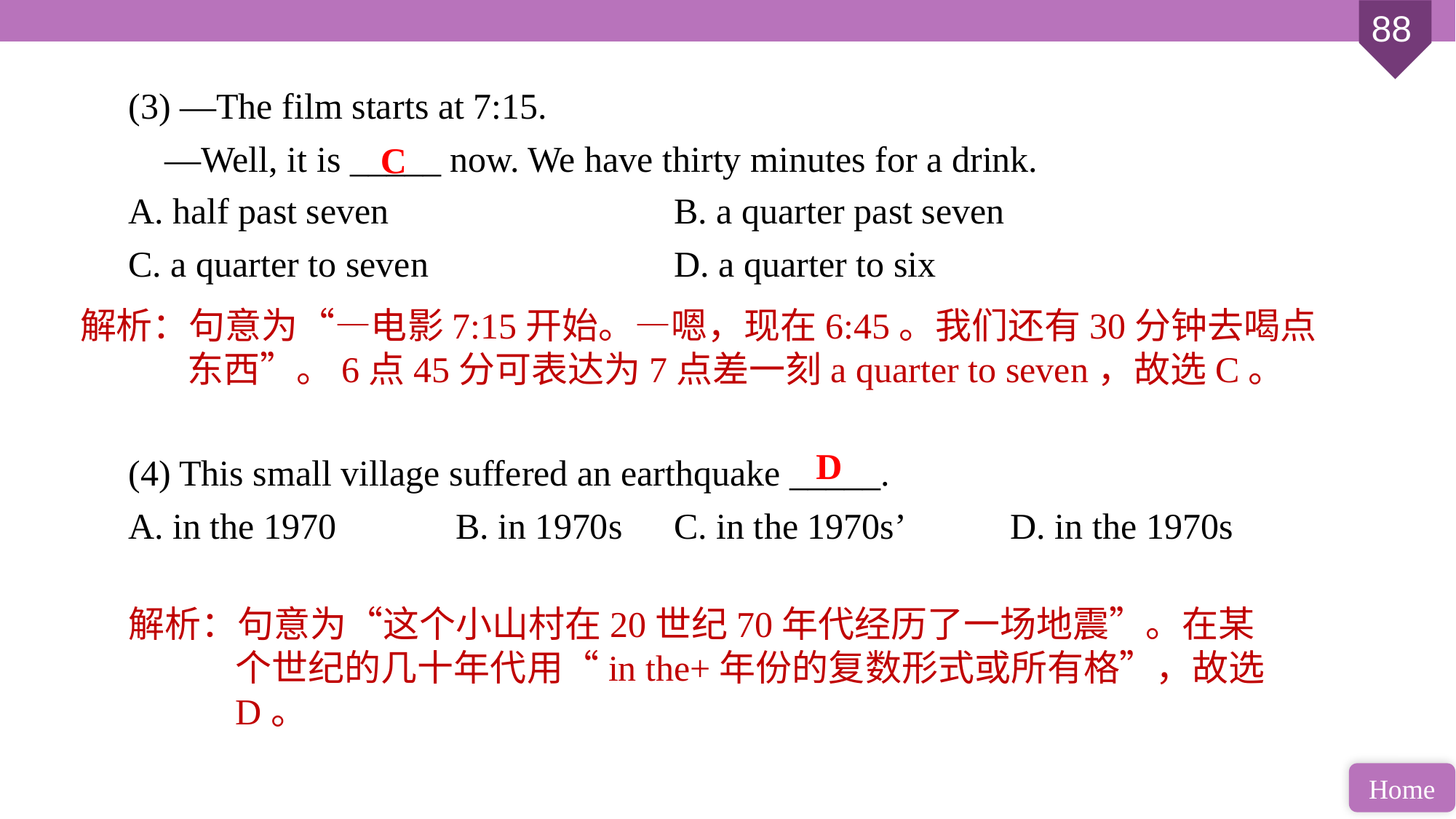

(3) —The film starts at 7:15.
    —Well, it is _____ now. We have thirty minutes for a drink.
A. half past seven 			B. a quarter past seven
C. a quarter to seven 			D. a quarter to six

(4) This small village suffered an earthquake _____.
A. in the 1970 		B. in 1970s 	C. in the 1970s’	 D. in the 1970s
C
解析：句意为“—电影7:15开始。—嗯，现在6:45。我们还有30分钟去喝点东西”。6点45分可表达为7点差一刻a quarter to seven，故选C。
D
解析：句意为“这个小山村在20世纪70年代经历了一场地震”。在某个世纪的几十年代用“in the+年份的复数形式或所有格”，故选D。